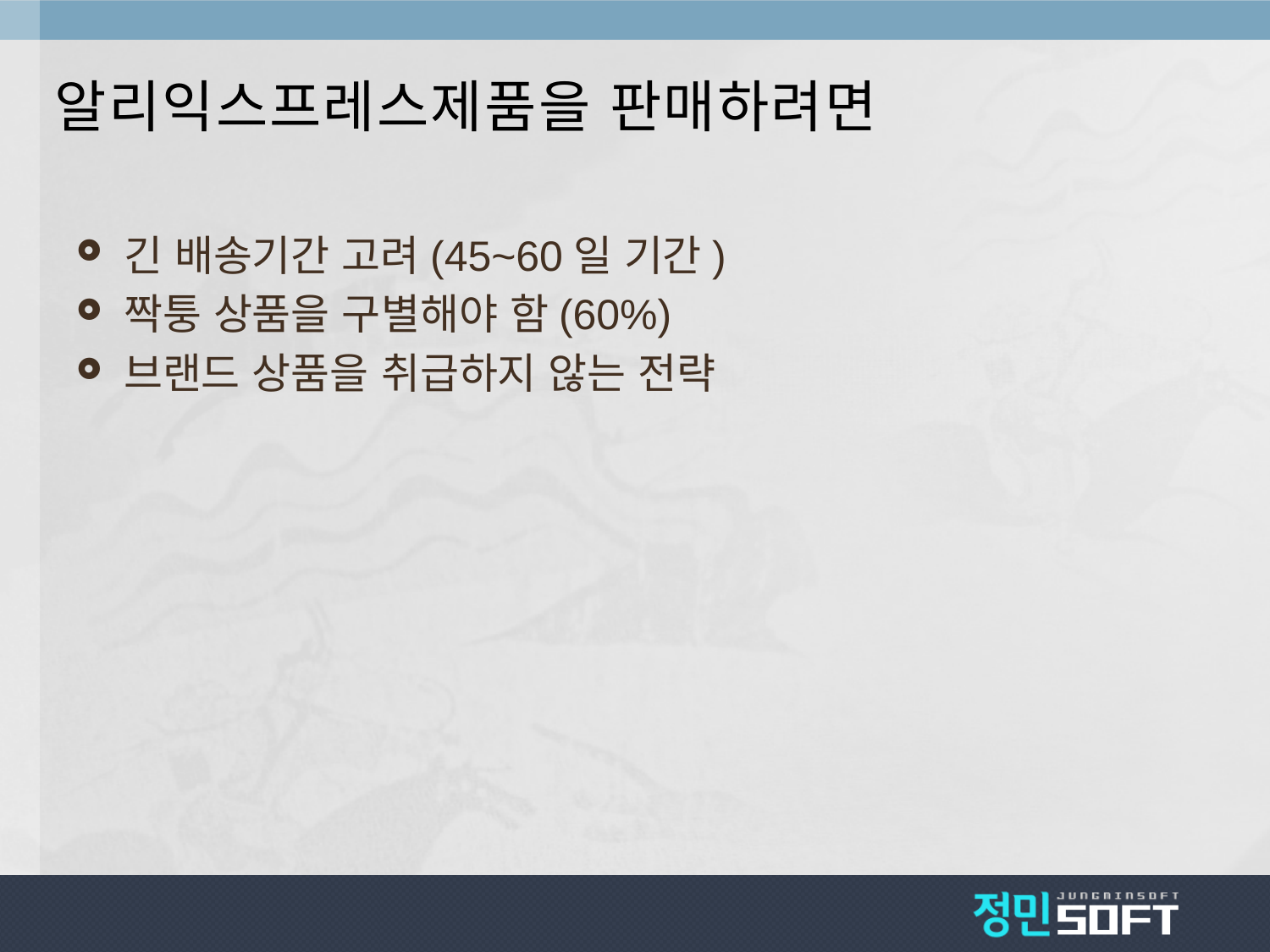

# 알리익스프레스제품을 판매하려면
긴 배송기간 고려(45~60일 기간)
짝퉁 상품을 구별해야 함(60%)
브랜드 상품을 취급하지 않는 전략